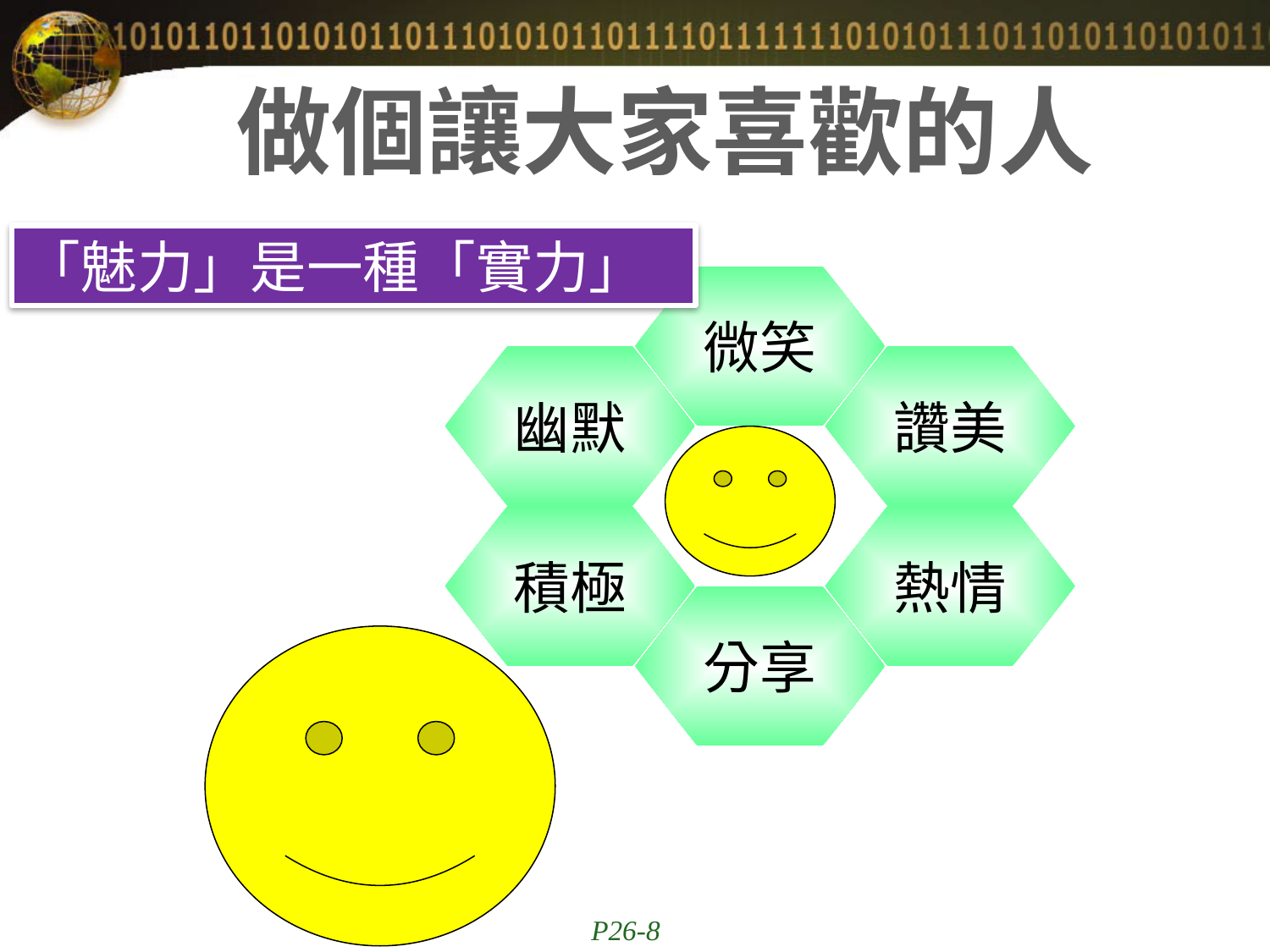

做個讓大家喜歡的人
「魅力」是一種「實力」
微笑
幽默
讚美

積極
熱情
分享